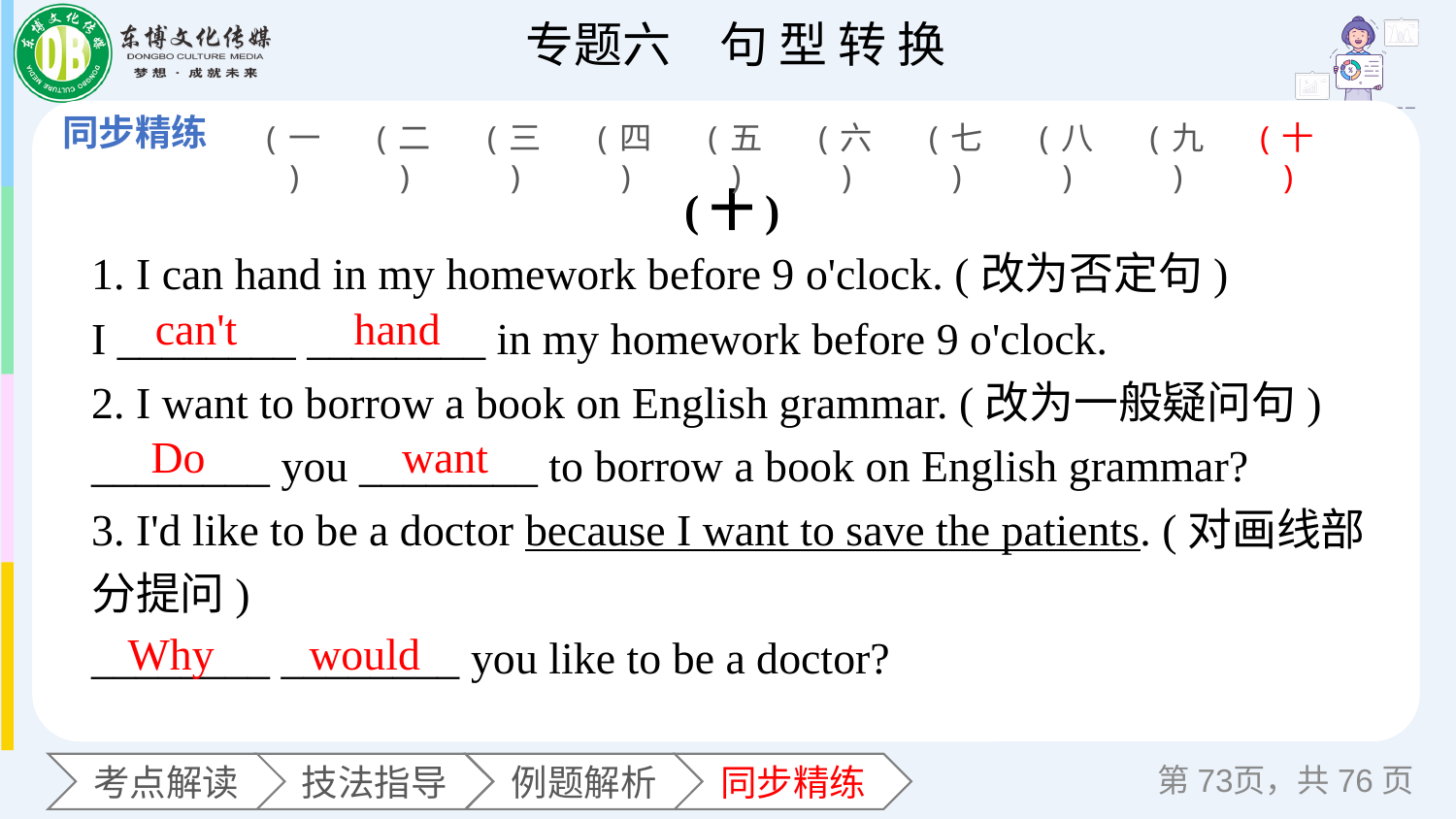

(一)
(二)
(三)
(四)
(五)
(六)
(七)
(八)
(九)
(十)
(十)
1. I can hand in my homework before 9 o'clock. (改为否定句)
I ________ ________ in my homework before 9 o'clock.
2. I want to borrow a book on English grammar. (改为一般疑问句)
________ you ________ to borrow a book on English grammar?
3. I'd like to be a doctor because I want to save the patients. (对画线部分提问)
________ ________ you like to be a doctor?
can't
hand
Do
want
Why
would
第73页，共76页